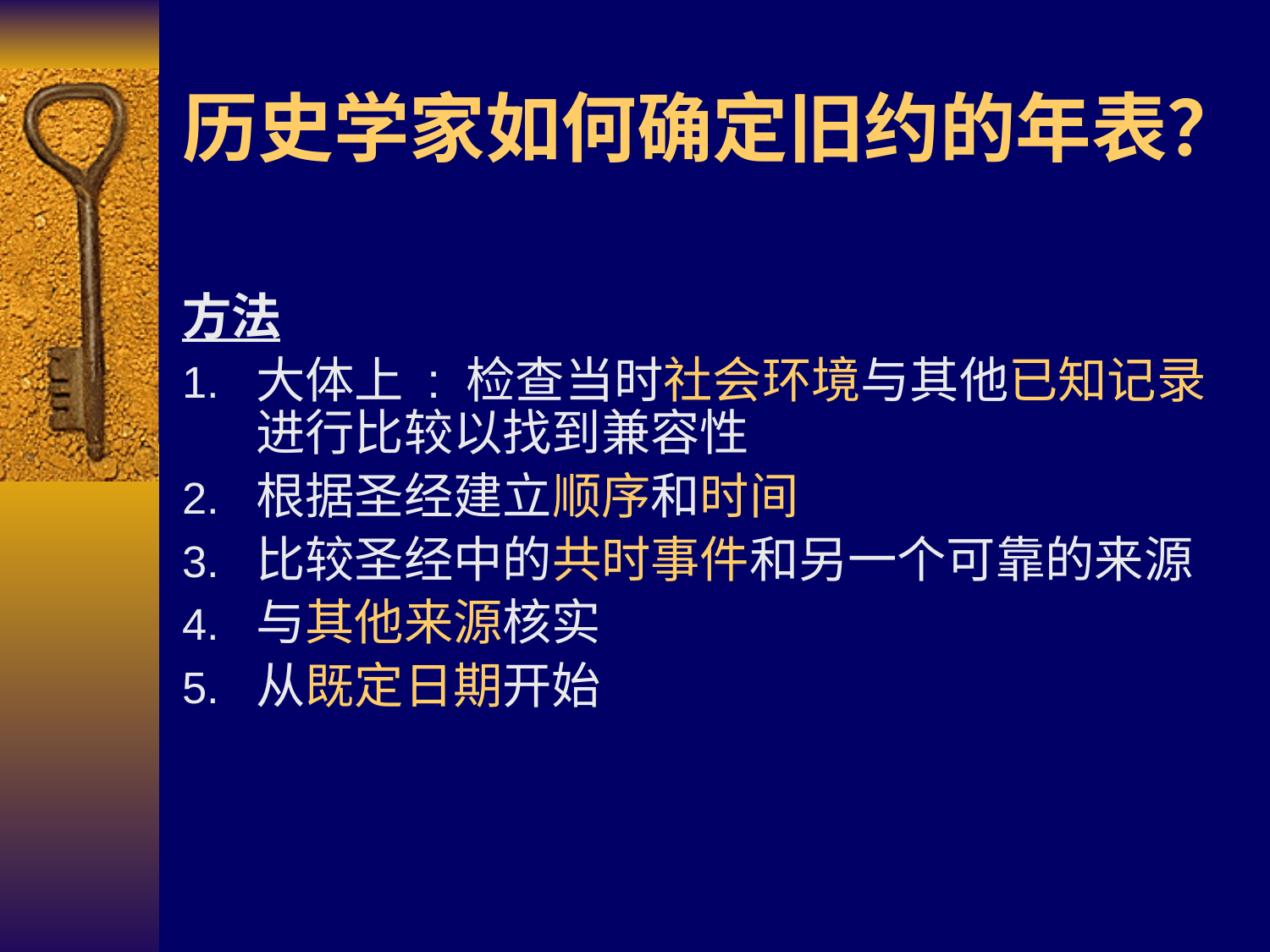

# 历史学家如何确定旧约的年表？
方法
大体上 : 检查当时社会环境与其他已知记录进行比较以找到兼容性
根据圣经建立顺序和时间
比较圣经中的共时事件和另一个可靠的来源
与其他来源核实
从既定日期开始